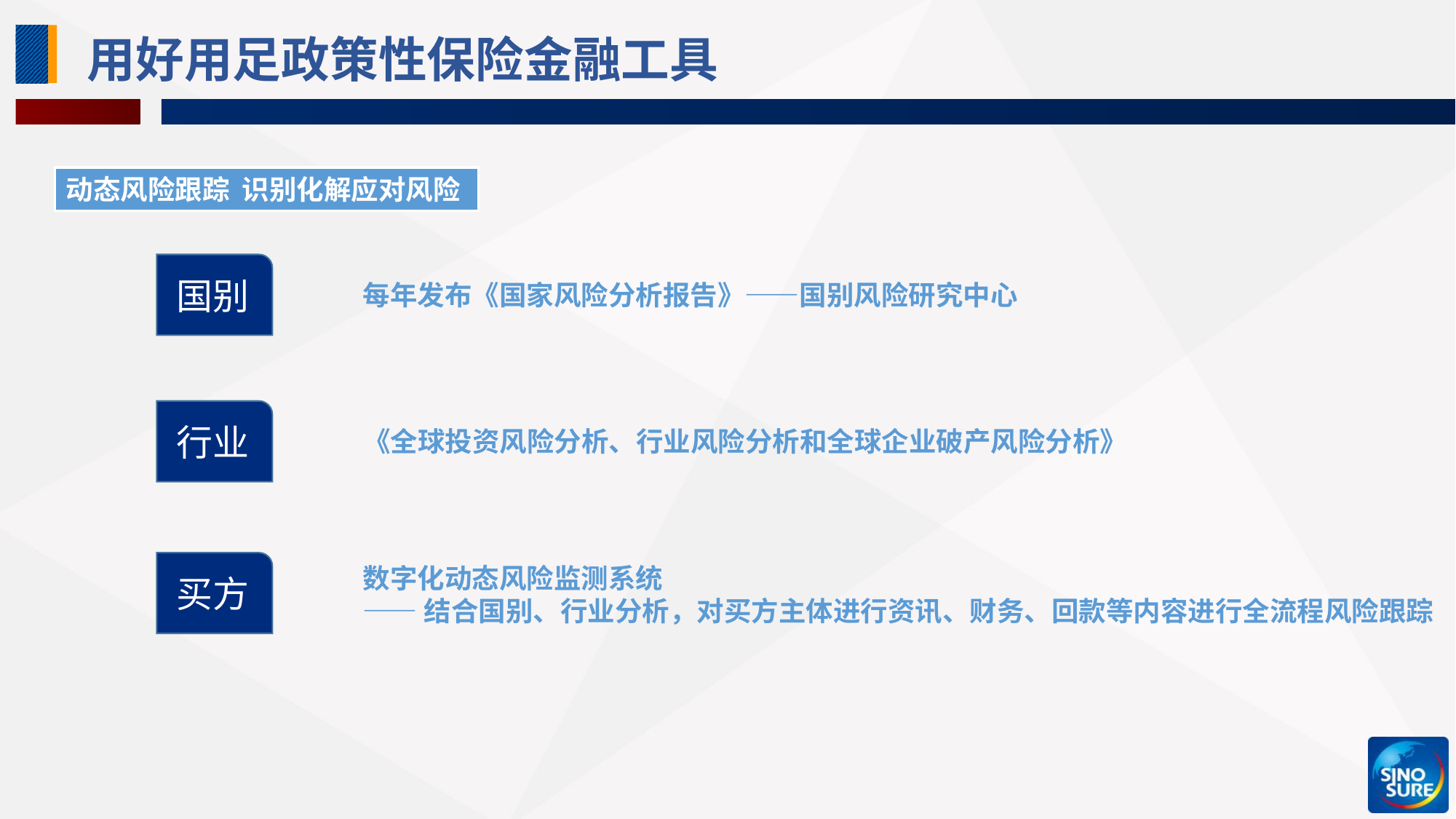

# 用好用足政策性保险金融工具
动态风险跟踪  识别化解应对风险
国别
每年发布《国家风险分析报告》——国别风险研究中心
行业
《全球投资风险分析、行业风险分析和全球企业破产风险分析》
买方
数字化动态风险监测系统
——结合国别、行业分析，对买方主体进行资讯、财务、回款等内容进行全流程风险跟踪

30